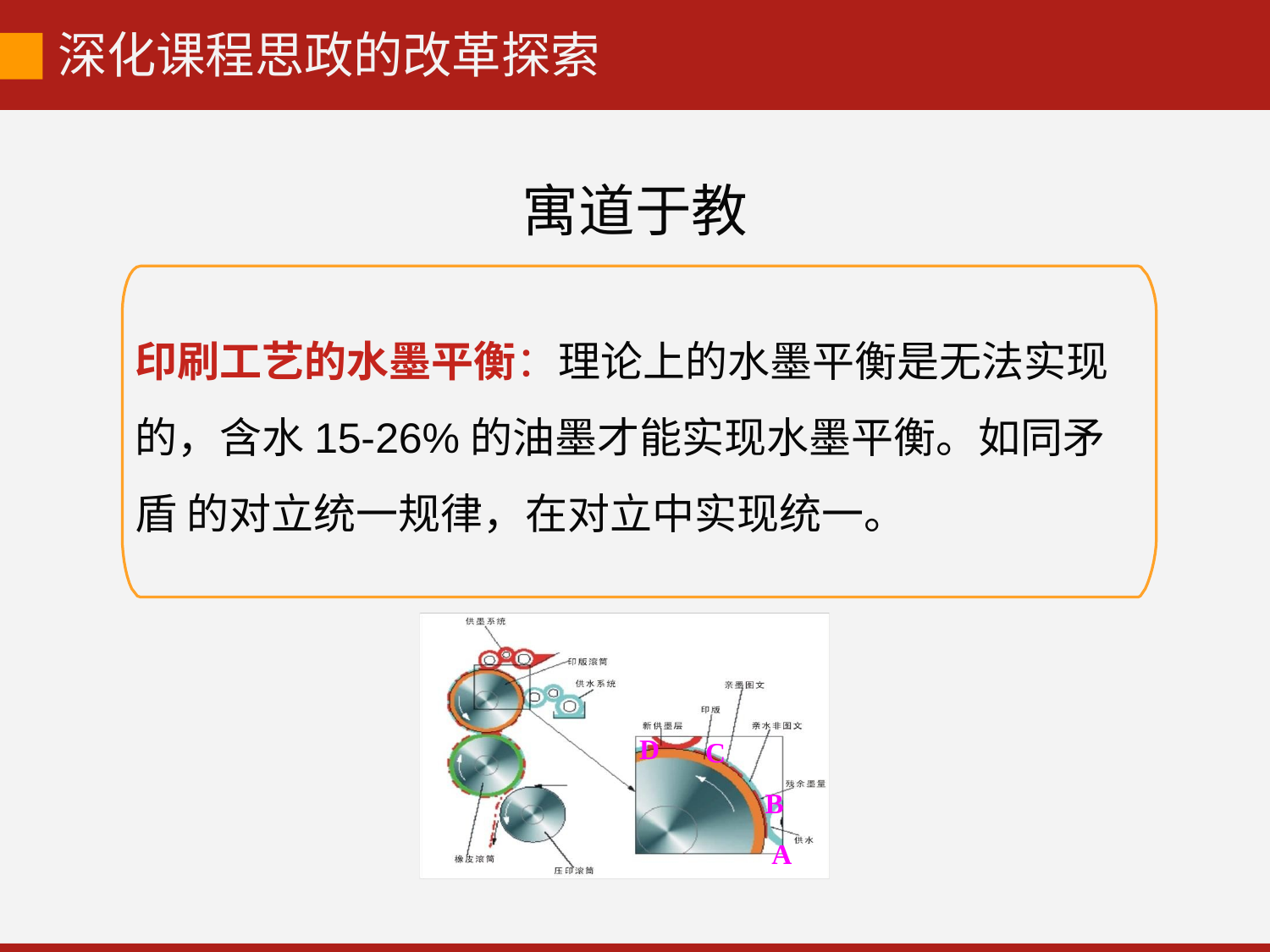

# 深化课程思政的改革探索
寓道于教

印刷工艺的水墨平衡：理论上的水墨平衡是无法实现 的，含水15-26%的油墨才能实现水墨平衡。如同矛盾 的对立统一规律，在对立中实现统一。

D
C
B  A